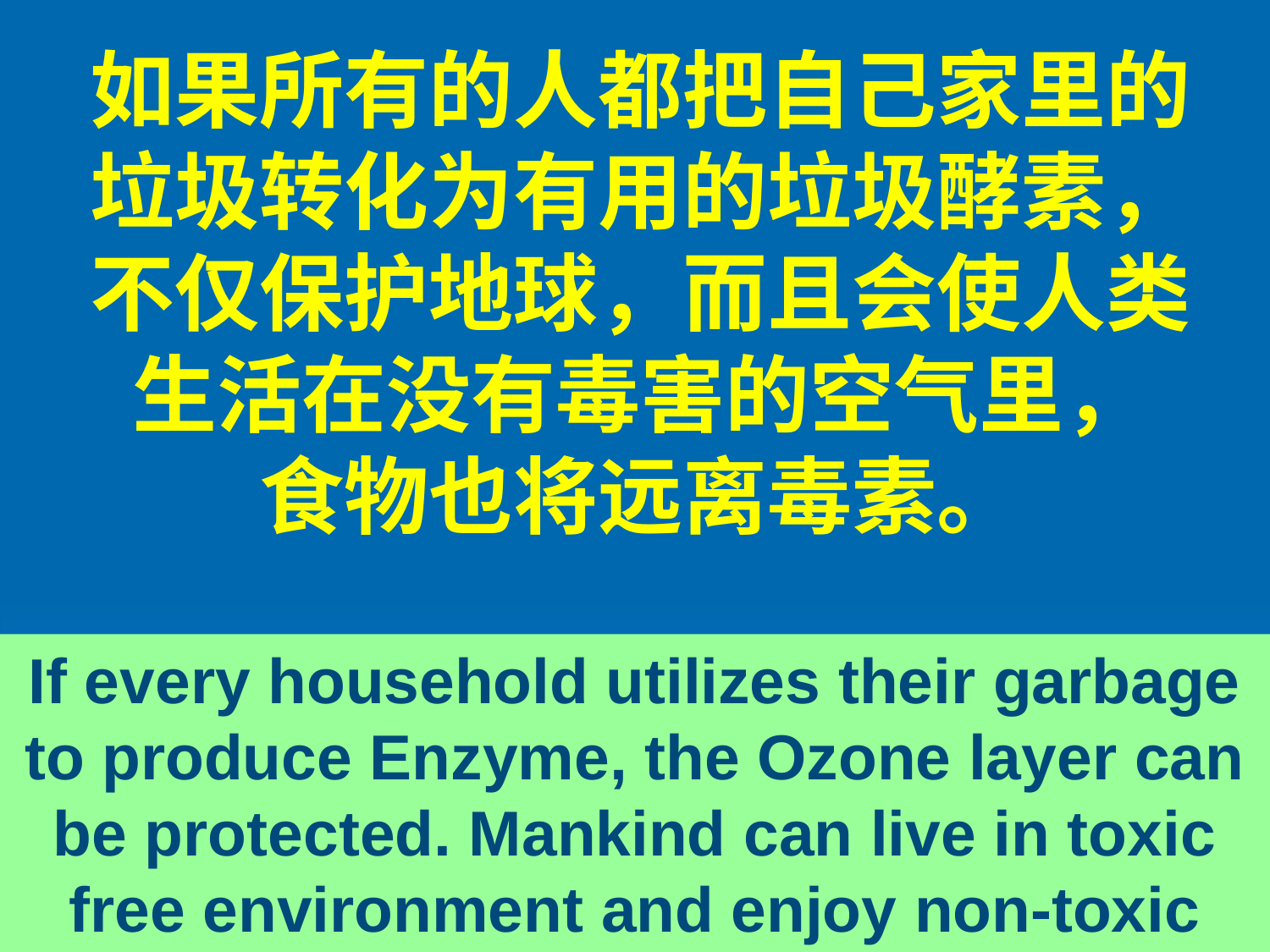

# 如果所有的人都把自己家里的垃圾转化为有用的垃圾酵素，不仅保护地球，而且会使人类生活在没有毒害的空气里， 食物也将远离毒素。
If every household utilizes their garbage to produce Enzyme, the Ozone layer can be protected. Mankind can live in toxic free environment and enjoy non-toxic food.